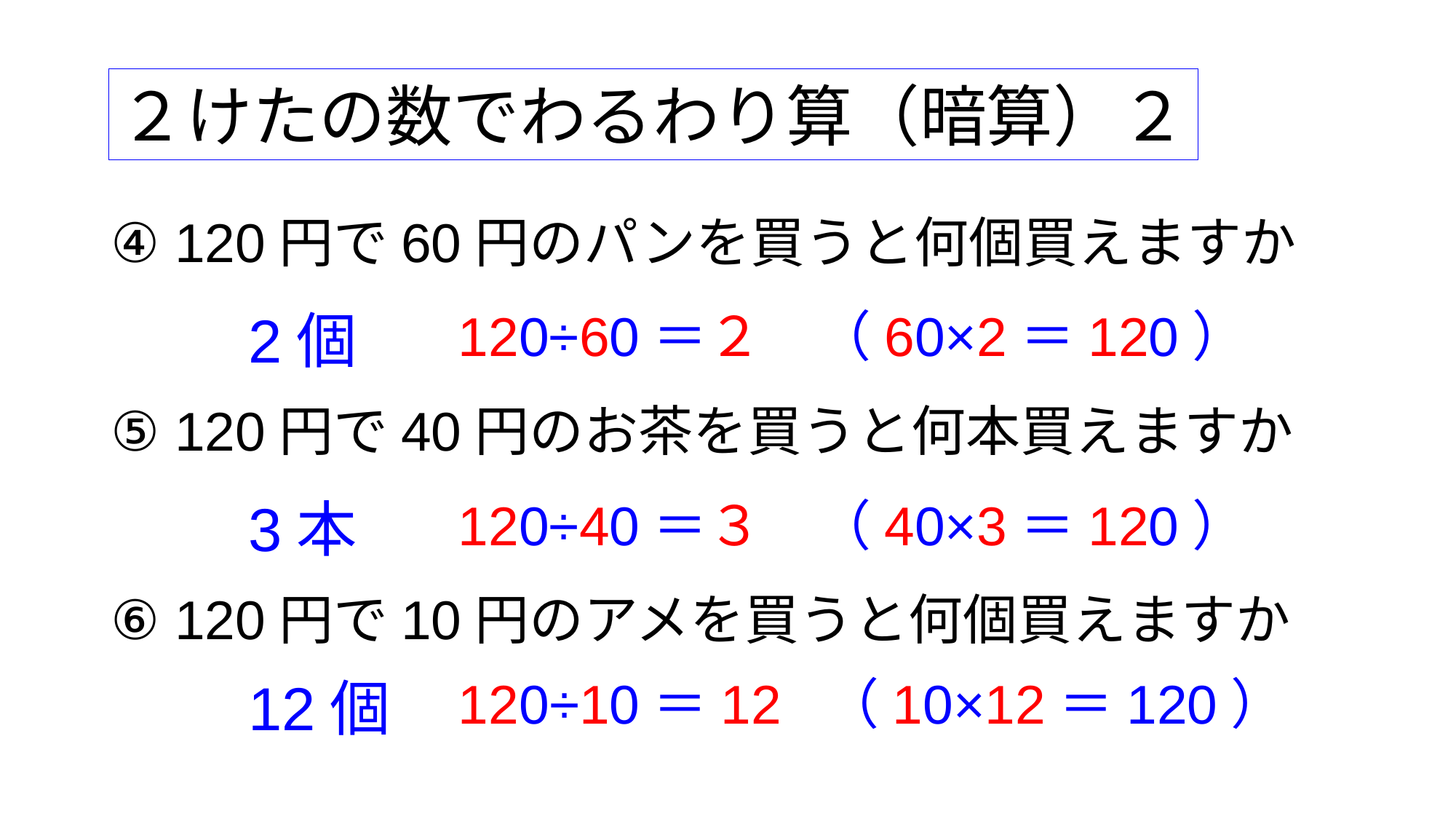

２けたの数でわるわり算（暗算）２
④ 120円で60円のパンを買うと何個買えますか
2個
120÷60＝２　（60×2＝120）
⑤ 120円で40円のお茶を買うと何本買えますか
3本
120÷40＝３　（40×3＝120）
⑥ 120円で10円のアメを買うと何個買えますか
120÷10＝12  （10×12＝120）
12個